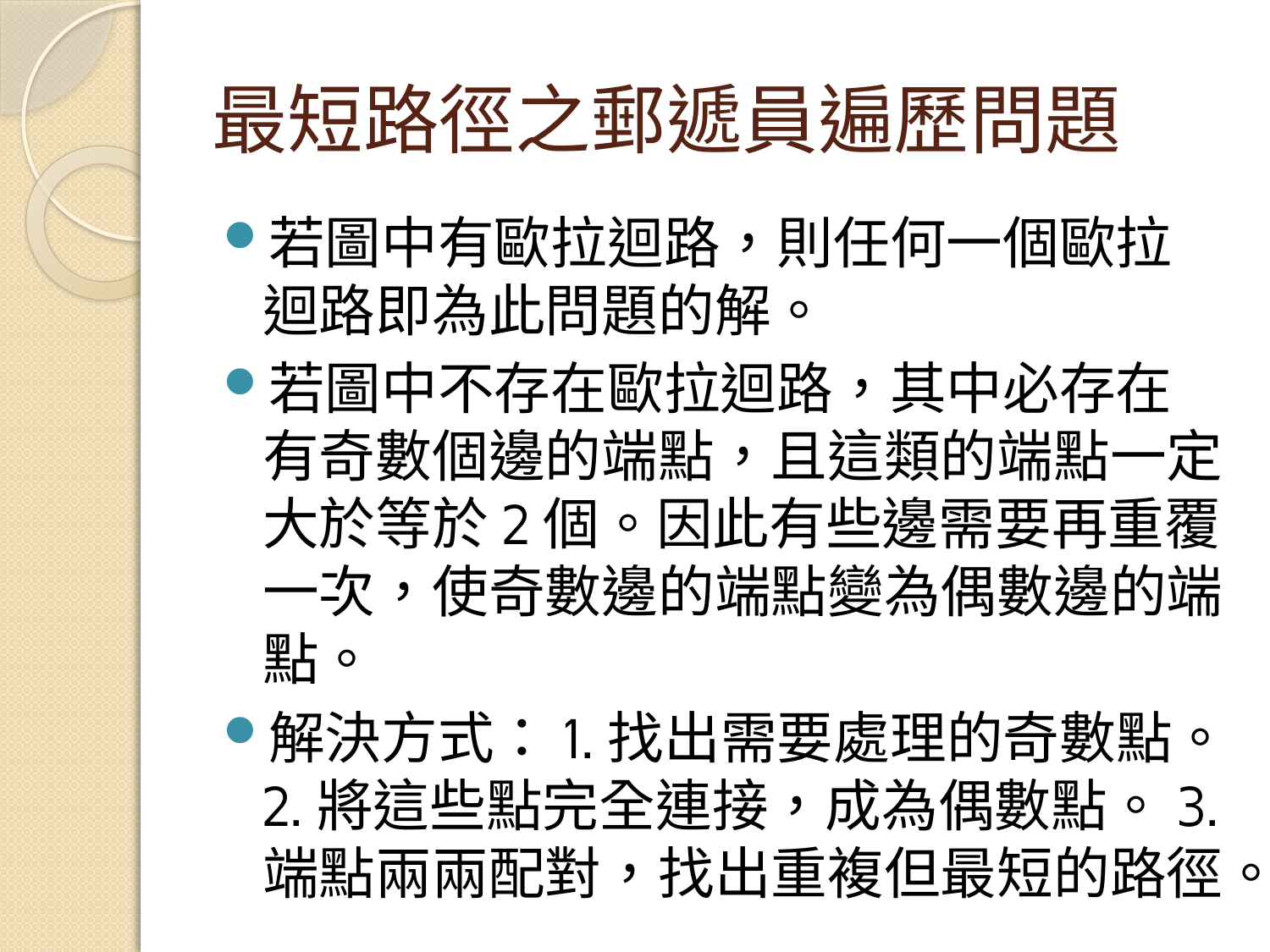

# 最短路徑之郵遞員遍歷問題
若圖中有歐拉迴路，則任何一個歐拉迴路即為此問題的解。
若圖中不存在歐拉迴路，其中必存在有奇數個邊的端點，且這類的端點一定大於等於2個。因此有些邊需要再重覆一次，使奇數邊的端點變為偶數邊的端點。
解決方式：1.找出需要處理的奇數點。2.將這些點完全連接，成為偶數點。3.端點兩兩配對，找出重複但最短的路徑。